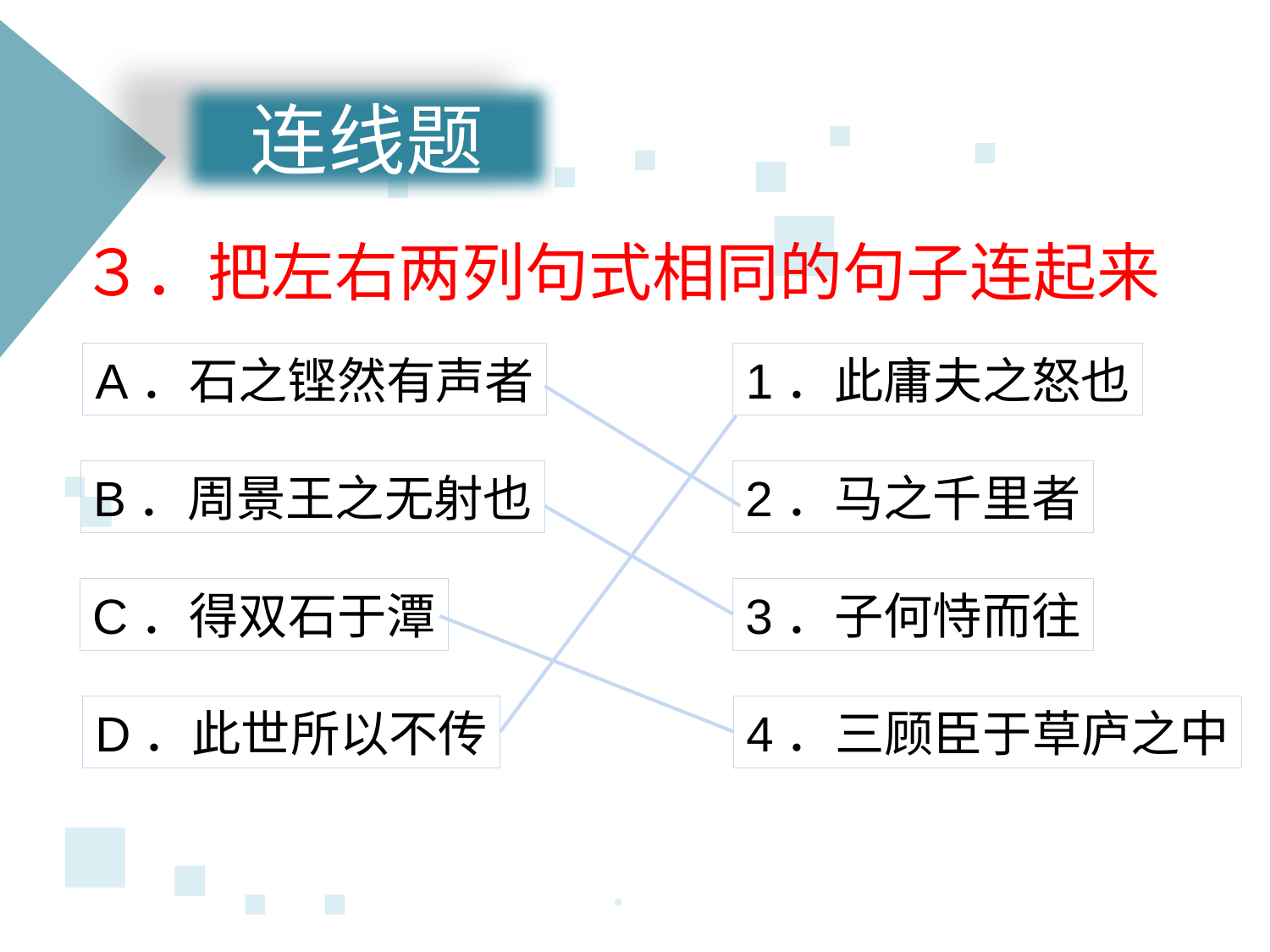

连线题
３．把左右两列句式相同的句子连起来
1．此庸夫之怒也
A．石之铿然有声者
2．马之千里者
B．周景王之无射也
3．子何恃而往
C．得双石于潭
4．三顾臣于草庐之中
D．此世所以不传